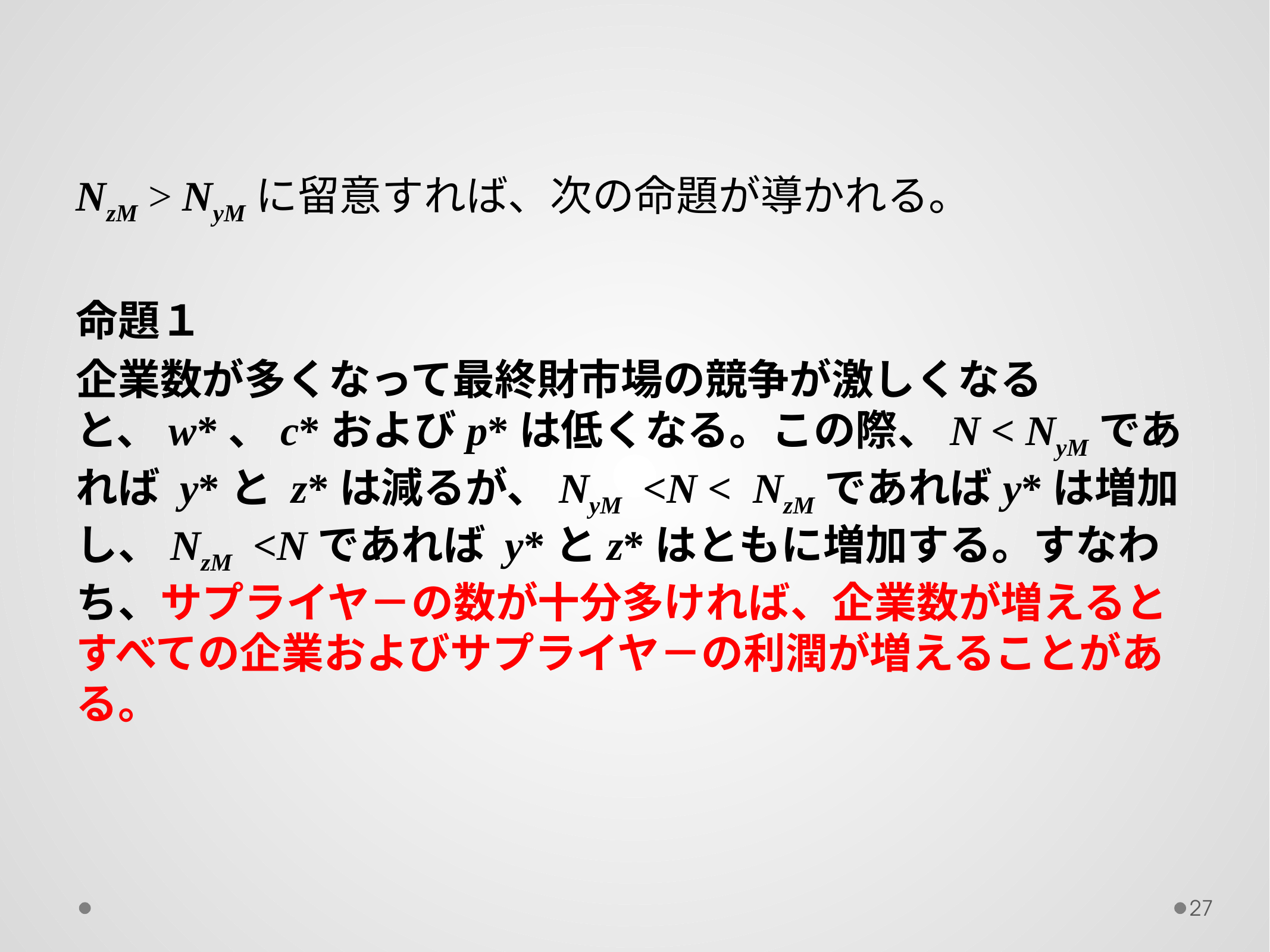

NzM > NyMに留意すれば、次の命題が導かれる。

命題１
企業数が多くなって最終財市場の競争が激しくなると、w*、c*およびp*は低くなる。この際、N < NyMであれば y*と z*は減るが、NyM  <N <  NzMであればy*は増加し、NzM  <Nであれば y*とz*はともに増加する。すなわち、サプライヤ－の数が十分多ければ、企業数が増えるとすべての企業およびサプライヤ－の利潤が増えることがある。
27